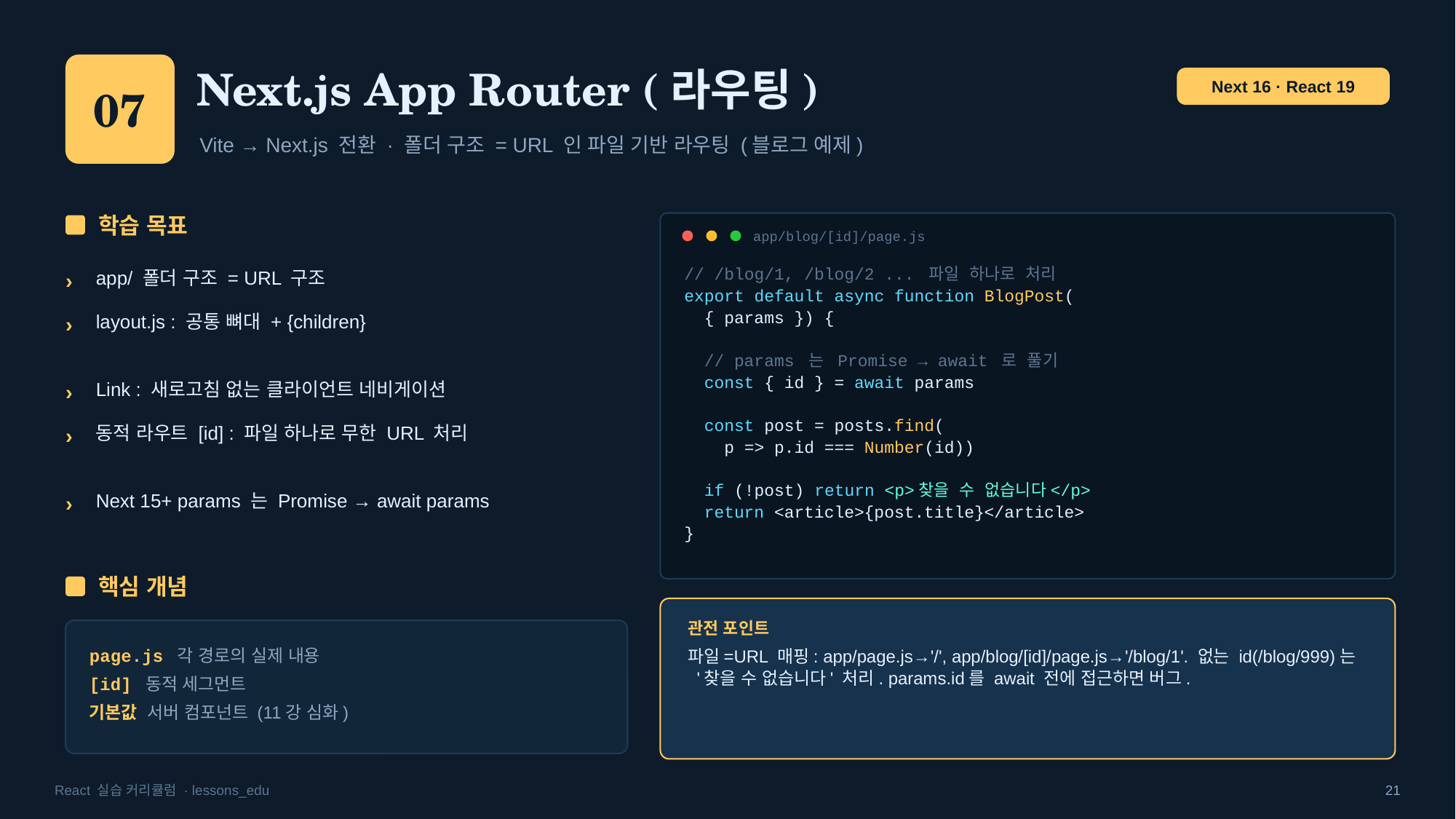

07
Next.js App Router (라우팅)
Next 16 · React 19
Vite → Next.js 전환 · 폴더 구조 = URL 인 파일 기반 라우팅 (블로그 예제)
학습 목표

app/blog/[id]/page.js

// /blog/1, /blog/2 ... 파일 하나로 처리
export default async function BlogPost(
  { params }) {

  // params 는 Promise → await 로 풀기
  const { id } = await params

  const post = posts.find(
    p => p.id === Number(id))

  if (!post) return <p>찾을 수 없습니다</p>
  return <article>{post.title}</article>
}
›
app/ 폴더 구조 = URL 구조
›
layout.js : 공통 뼈대 + {children}
›
Link : 새로고침 없는 클라이언트 네비게이션
›
동적 라우트 [id] : 파일 하나로 무한 URL 처리
›
Next 15+ params 는 Promise → await params
핵심 개념

관전 포인트

page.js  각 경로의 실제 내용
[id]  동적 세그먼트
기본값  서버 컴포넌트 (11강 심화)
파일=URL 매핑: app/page.js→'/', app/blog/[id]/page.js→'/blog/1'. 없는 id(/blog/999)는 '찾을 수 없습니다' 처리. params.id를 await 전에 접근하면 버그.
React 실습 커리큘럼 · lessons_edu
21